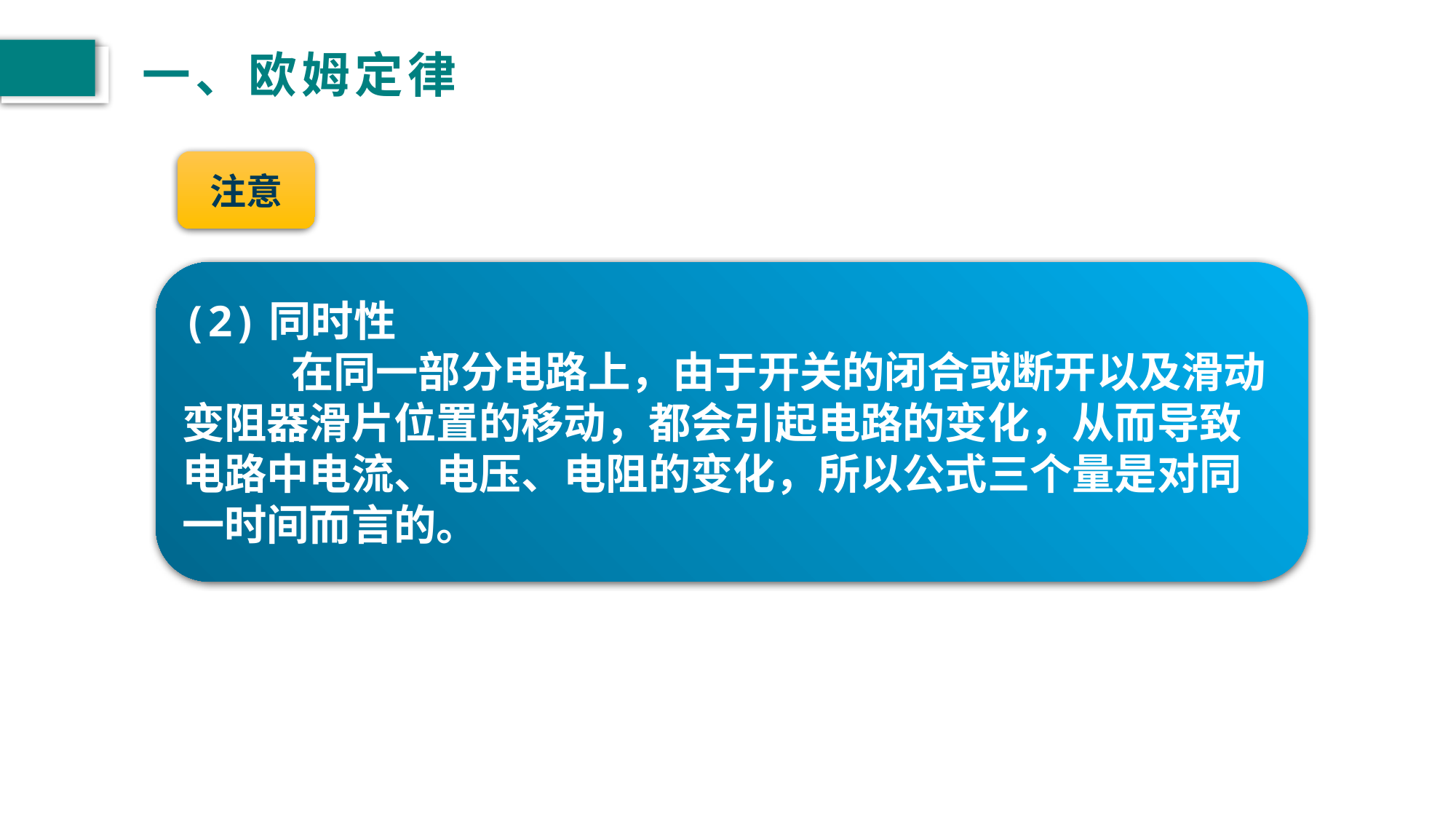

# 一、欧姆定律
注意
(2)同时性
	在同一部分电路上，由于开关的闭合或断开以及滑动变阻器滑片位置的移动，都会引起电路的变化，从而导致电路中电流、电压、电阻的变化，所以公式三个量是对同一时间而言的。